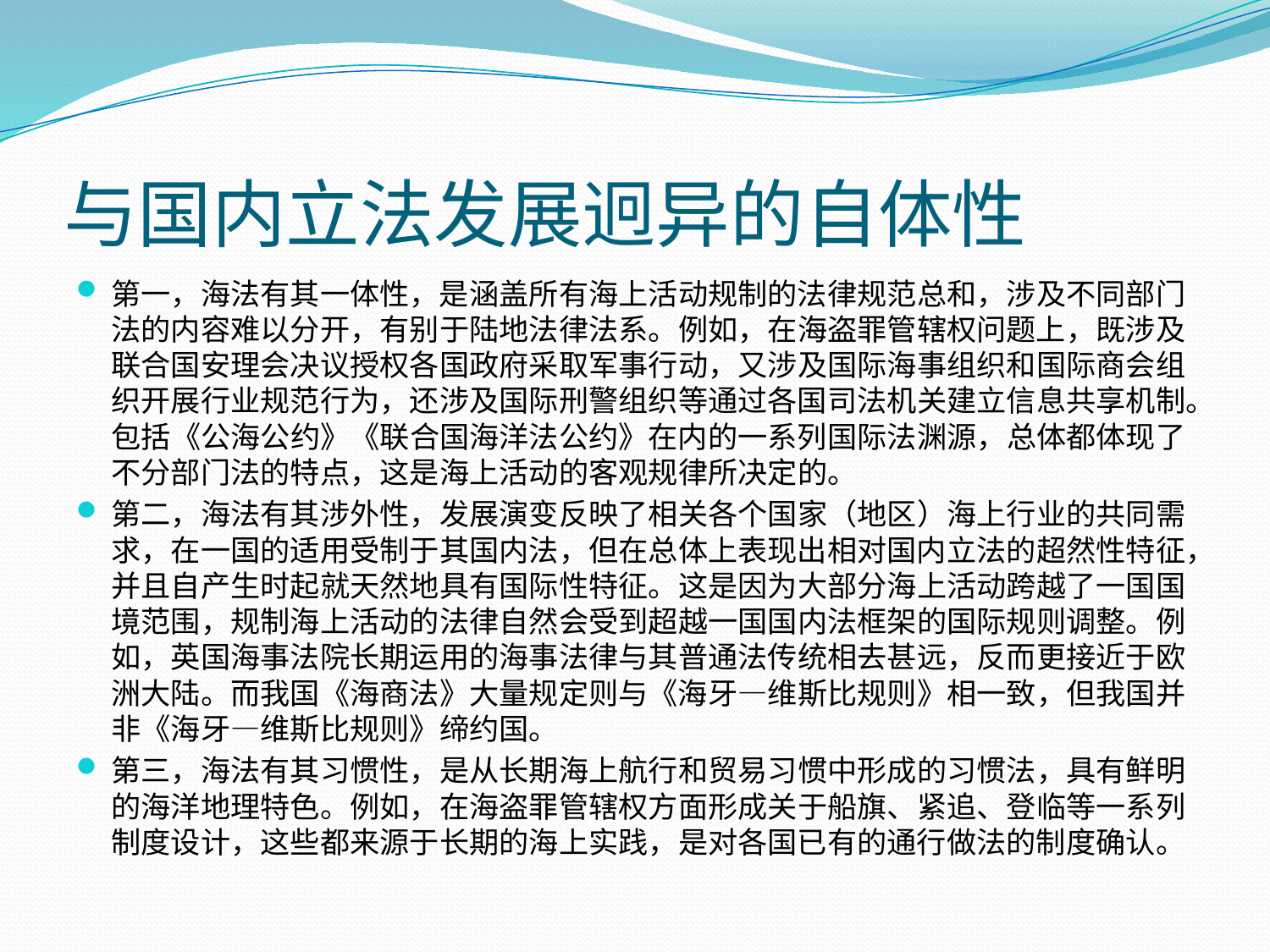

# 与国内立法发展迥异的自体性
第一，海法有其一体性，是涵盖所有海上活动规制的法律规范总和，涉及不同部门法的内容难以分开，有别于陆地法律法系。例如，在海盗罪管辖权问题上，既涉及联合国安理会决议授权各国政府采取军事行动，又涉及国际海事组织和国际商会组织开展行业规范行为，还涉及国际刑警组织等通过各国司法机关建立信息共享机制。包括《公海公约》《联合国海洋法公约》在内的一系列国际法渊源，总体都体现了不分部门法的特点，这是海上活动的客观规律所决定的。
第二，海法有其涉外性，发展演变反映了相关各个国家（地区）海上行业的共同需求，在一国的适用受制于其国内法，但在总体上表现出相对国内立法的超然性特征，并且自产生时起就天然地具有国际性特征。这是因为大部分海上活动跨越了一国国境范围，规制海上活动的法律自然会受到超越一国国内法框架的国际规则调整。例如，英国海事法院长期运用的海事法律与其普通法传统相去甚远，反而更接近于欧洲大陆。而我国《海商法》大量规定则与《海牙—维斯比规则》相一致，但我国并非《海牙—维斯比规则》缔约国。
第三，海法有其习惯性，是从长期海上航行和贸易习惯中形成的习惯法，具有鲜明的海洋地理特色。例如，在海盗罪管辖权方面形成关于船旗、紧追、登临等一系列制度设计，这些都来源于长期的海上实践，是对各国已有的通行做法的制度确认。